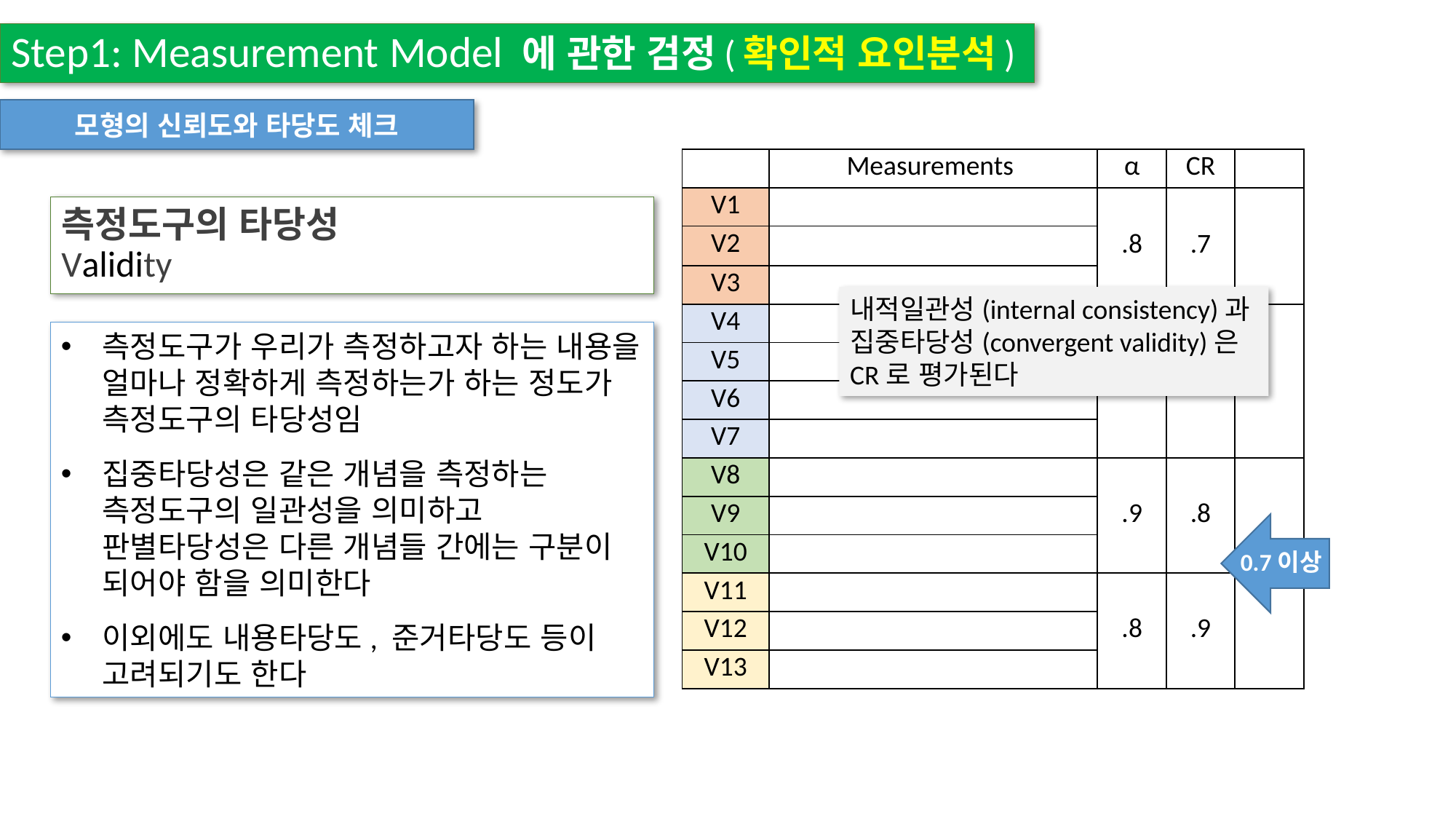

Step1: Measurement Model 에 관한 검정(확인적 요인분석)
모형의 신뢰도와 타당도 체크
|  | Measurements | α | CR |  |
| --- | --- | --- | --- | --- |
| V1 |  | .8 | .7 |  |
| V2 |  |  |  |  |
| V3 |  |  |  |  |
| V4 |  | .7 | .7 |  |
| V5 |  |  |  |  |
| V6 |  |  |  |  |
| V7 |  |  |  |  |
| V8 |  | .9 | .8 |  |
| V9 |  |  |  |  |
| V10 |  |  |  |  |
| V11 |  | .8 | .9 |  |
| V12 |  |  |  |  |
| V13 |  |  |  |  |
# 측정도구의 타당성 Validity
내적일관성(internal consistency)과
집중타당성(convergent validity)은
CR로 평가된다
측정도구가 우리가 측정하고자 하는 내용을 얼마나 정확하게 측정하는가 하는 정도가 측정도구의 타당성임
집중타당성은 같은 개념을 측정하는 측정도구의 일관성을 의미하고 판별타당성은 다른 개념들 간에는 구분이 되어야 함을 의미한다
이외에도 내용타당도, 준거타당도 등이 고려되기도 한다

0.7이상